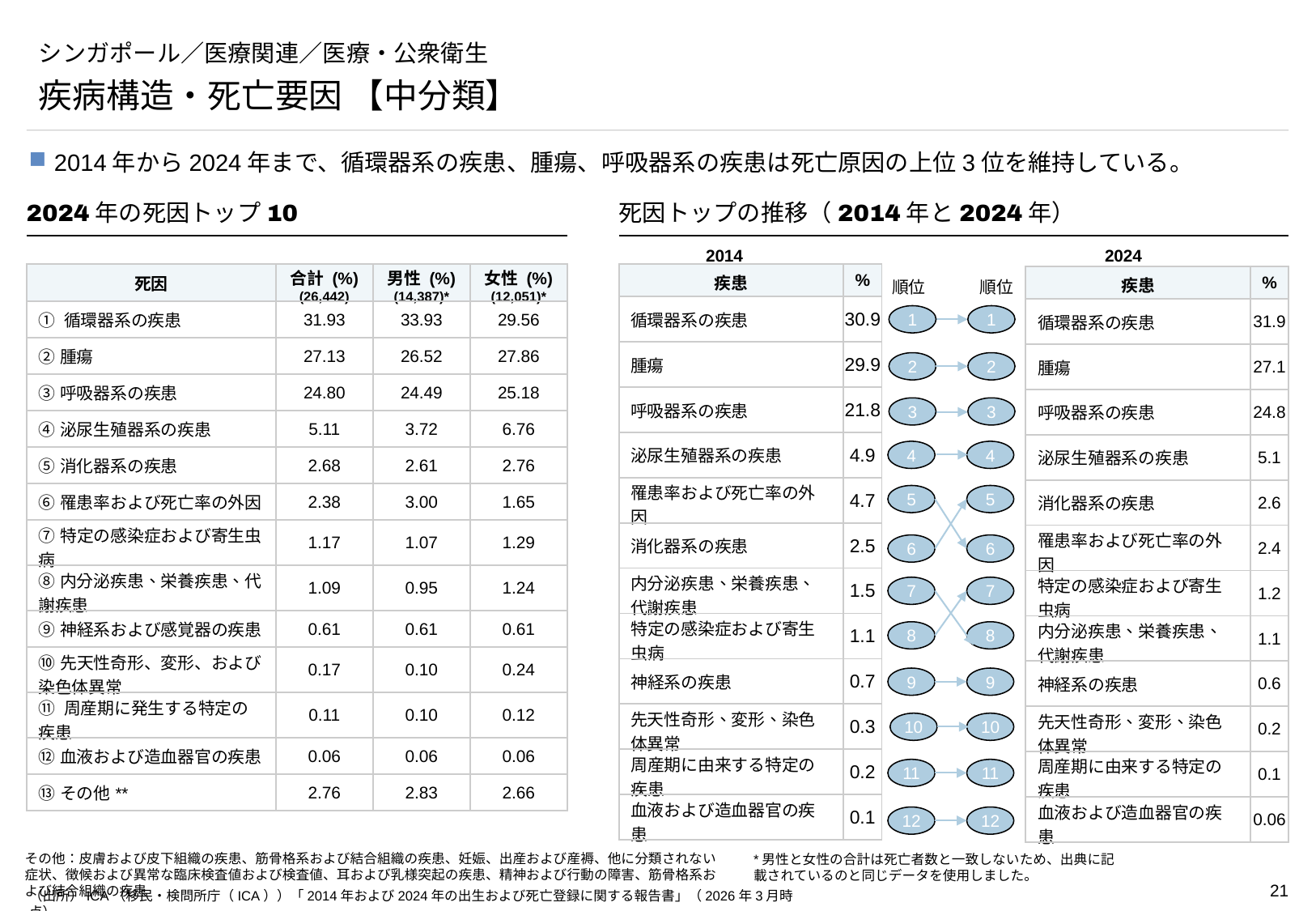

# シンガポール／医療関連／医療・公衆衛生
疾病構造・死亡要因 【中分類】
2014年から2024年まで、循環器系の疾患、腫瘍、呼吸器系の疾患は死亡原因の上位3位を維持している。
2024年の死因トップ10
死因トップの推移（2014年と2024年）
2014
2024
| 死因 | 合計 (%) (26,442) | 男性 (%) (14,387)\* | 女性 (%) (12,051)\* |
| --- | --- | --- | --- |
| ① 循環器系の疾患 | 31.93 | 33.93 | 29.56 |
| ②腫瘍 | 27.13 | 26.52 | 27.86 |
| ③呼吸器系の疾患 | 24.80 | 24.49 | 25.18 |
| ④泌尿生殖器系の疾患 | 5.11 | 3.72 | 6.76 |
| ⑤消化器系の疾患 | 2.68 | 2.61 | 2.76 |
| ⑥罹患率および死亡率の外因 | 2.38 | 3.00 | 1.65 |
| ⑦特定の感染症および寄生虫病 | 1.17 | 1.07 | 1.29 |
| ⑧内分泌疾患、栄養疾患、代謝疾患 | 1.09 | 0.95 | 1.24 |
| ⑨神経系および感覚器の疾患 | 0.61 | 0.61 | 0.61 |
| ⑩先天性奇形、変形、および染色体異常 | 0.17 | 0.10 | 0.24 |
| ⑪ 周産期に発生する特定の疾患 | 0.11 | 0.10 | 0.12 |
| ⑫血液および造血器官の疾患 | 0.06 | 0.06 | 0.06 |
| ⑬その他\*\* | 2.76 | 2.83 | 2.66 |
| 疾患 | % |
| --- | --- |
| 循環器系の疾患 | 30.9 |
| 腫瘍 | 29.9 |
| 呼吸器系の疾患 | 21.8 |
| 泌尿生殖器系の疾患 | 4.9 |
| 罹患率および死亡率の外因 | 4.7 |
| 消化器系の疾患 | 2.5 |
| 内分泌疾患、栄養疾患、代謝疾患 | 1.5 |
| 特定の感染症および寄生虫病 | 1.1 |
| 神経系の疾患 | 0.7 |
| 先天性奇形、変形、染色体異常 | 0.3 |
| 周産期に由来する特定の疾患 | 0.2 |
| 血液および造血器官の疾患 | 0.1 |
順位
順位
| 疾患 | % |
| --- | --- |
| 循環器系の疾患 | 31.9 |
| 腫瘍 | 27.1 |
| 呼吸器系の疾患 | 24.8 |
| 泌尿生殖器系の疾患 | 5.1 |
| 消化器系の疾患 | 2.6 |
| 罹患率および死亡率の外因 | 2.4 |
| 特定の感染症および寄生虫病 | 1.2 |
| 内分泌疾患、栄養疾患、代謝疾患 | 1.1 |
| 神経系の疾患 | 0.6 |
| 先天性奇形、変形、染色体異常 | 0.2 |
| 周産期に由来する特定の疾患 | 0.1 |
| 血液および造血器官の疾患 | 0.06 |
1
1
2
2
3
3
4
4
5
5
6
6
7
7
8
8
9
9
10
10
11
11
12
12
その他：皮膚および皮下組織の疾患、筋骨格系および結合組織の疾患、妊娠、出産および産褥、他に分類されない症状、徴候および異常な臨床検査値および検査値、耳および乳様突起の疾患、精神および行動の障害、筋骨格系および結合組織の疾患
*男性と女性の合計は死亡者数と一致しないため、出典に記載されているのと同じデータを使用しました。
（出所）ICA（移民・検問所庁（ICA））「2014年および2024年の出生および死亡登録に関する報告書」（2026年3月時点）